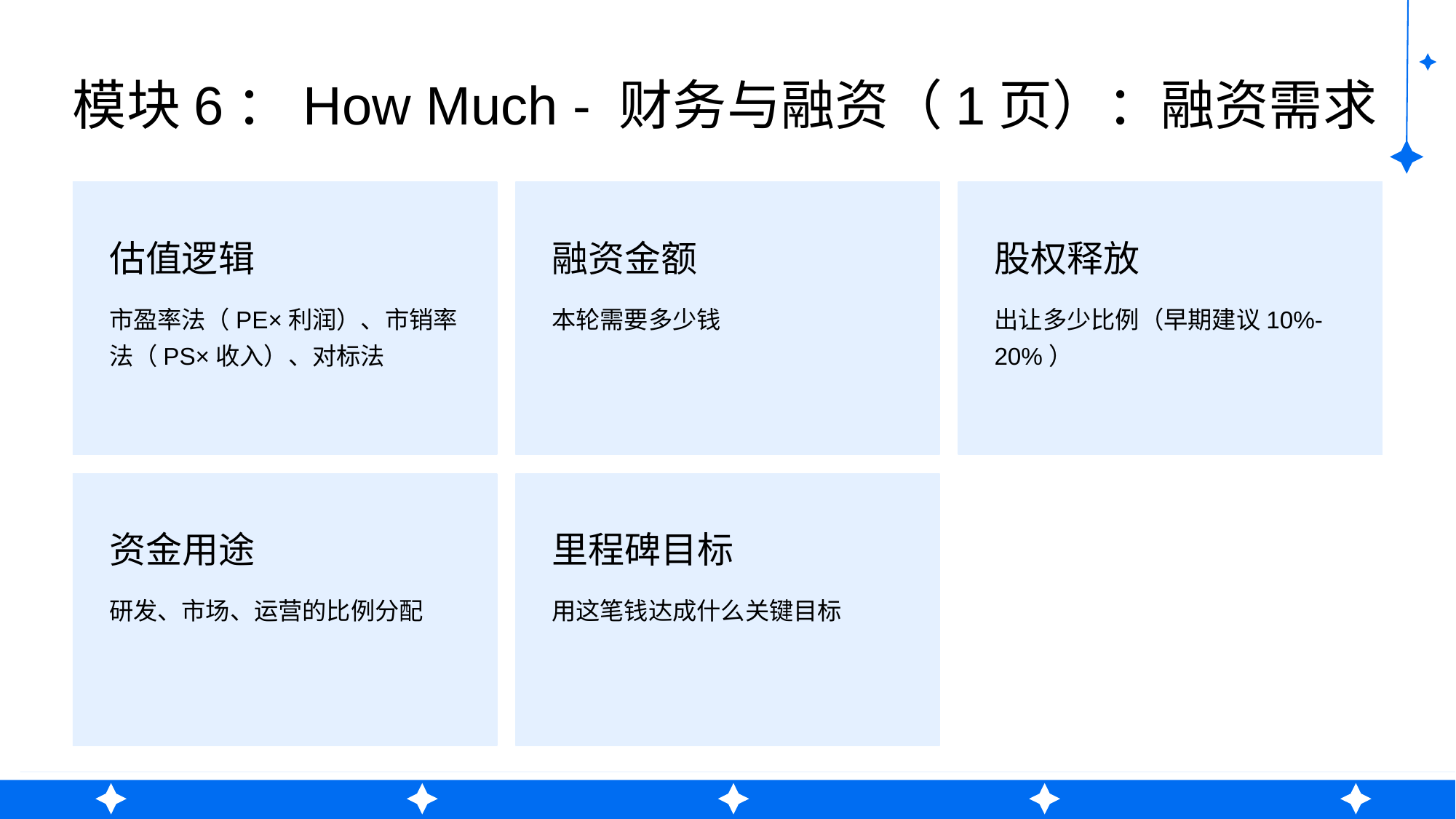

模块6：How Much - 财务与融资（1页）：融资需求

估值逻辑
融资金额
股权释放
市盈率法（PE×利润）、市销率法（PS×收入）、对标法
本轮需要多少钱
出让多少比例（早期建议10%-20%）

资金用途
里程碑目标
研发、市场、运营的比例分配
用这笔钱达成什么关键目标